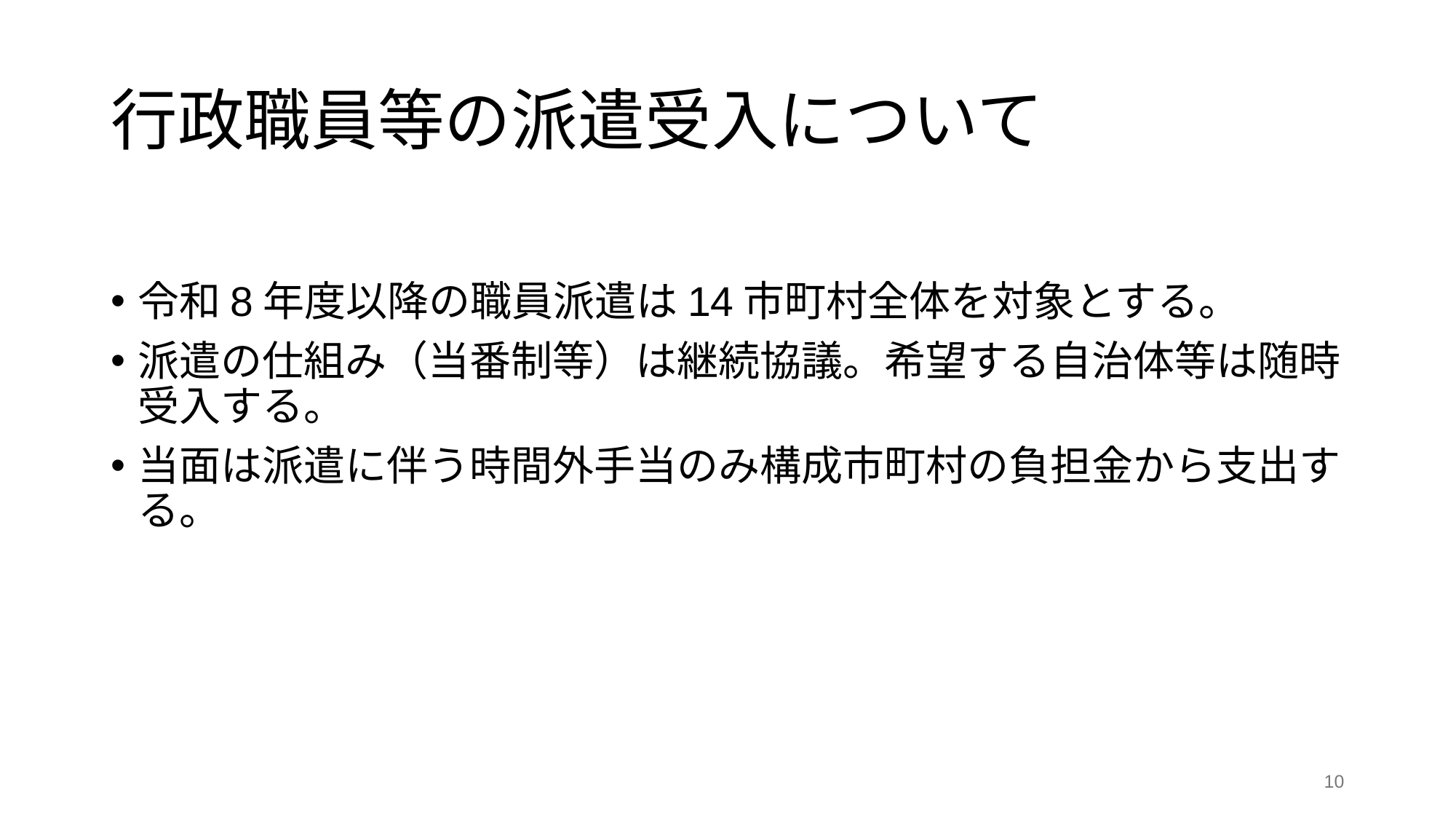

# 行政職員等の派遣受入について
令和8年度以降の職員派遣は14市町村全体を対象とする。
派遣の仕組み（当番制等）は継続協議。希望する自治体等は随時受入する。
当面は派遣に伴う時間外手当のみ構成市町村の負担金から支出する。

10